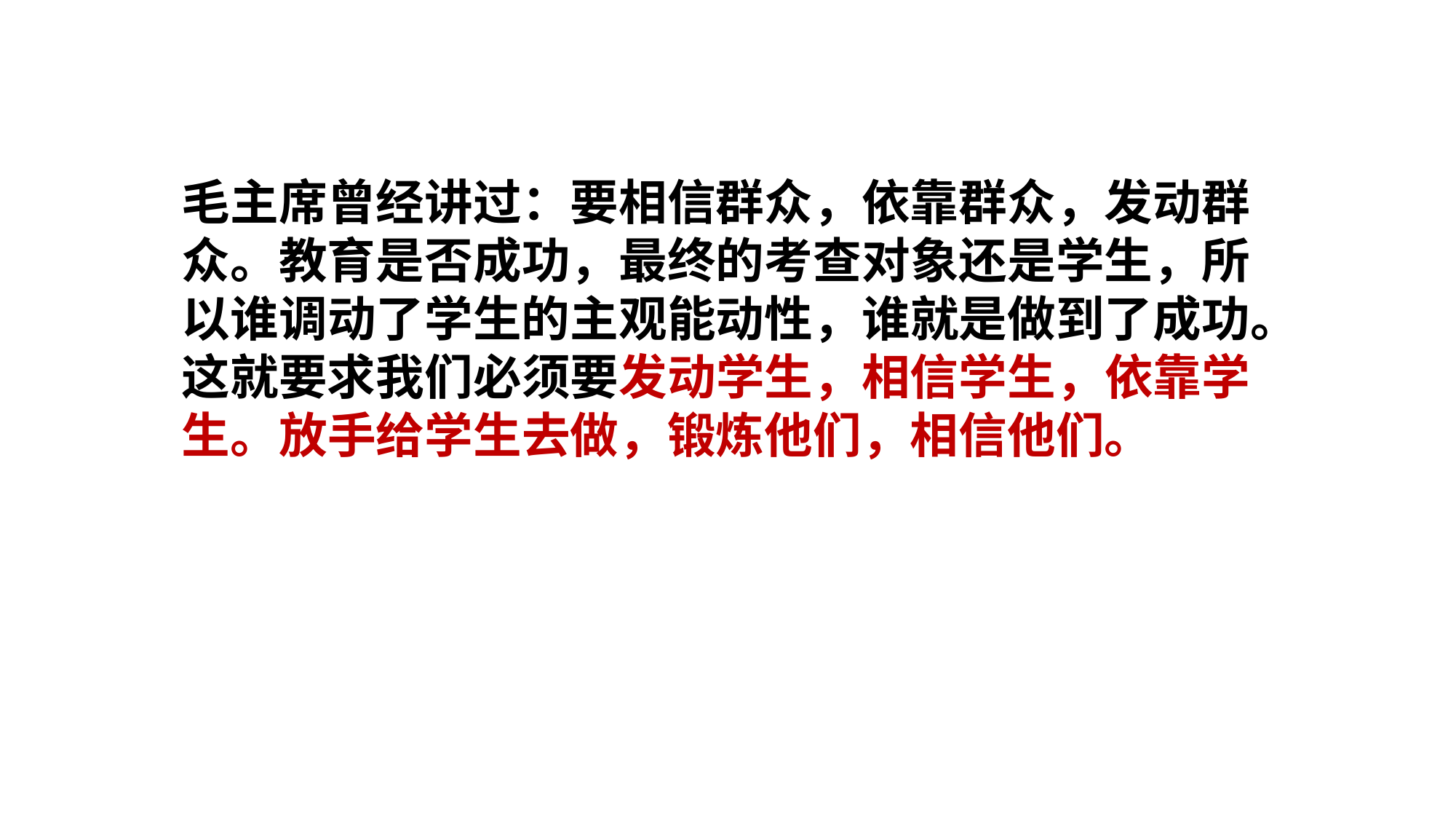

毛主席曾经讲过：要相信群众，依靠群众，发动群众。教育是否成功，最终的考查对象还是学生，所以谁调动了学生的主观能动性，谁就是做到了成功。这就要求我们必须要发动学生，相信学生，依靠学生。放手给学生去做，锻炼他们，相信他们。